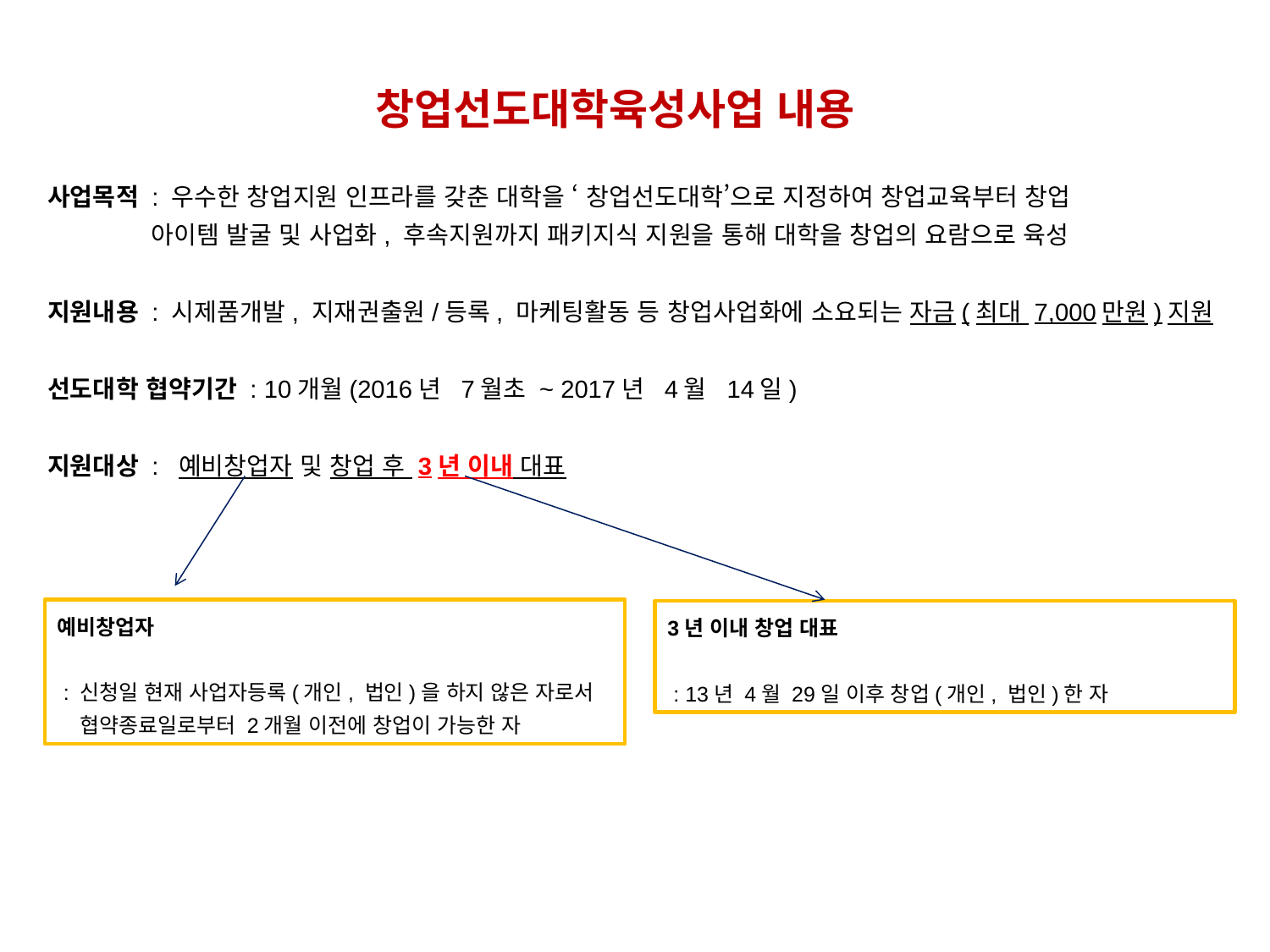

창업선도대학육성사업 내용
사업목적 : 우수한 창업지원 인프라를 갖춘 대학을 ‘ 창업선도대학’으로 지정하여 창업교육부터 창업
              아이템 발굴 및 사업화, 후속지원까지 패키지식 지원을 통해 대학을 창업의 요람으로 육성

지원내용 : 시제품개발, 지재권출원/등록, 마케팅활동 등 창업사업화에 소요되는 자금(최대 7,000만원)지원

선도대학 협약기간 : 10개월(2016년  7월초 ~ 2017년  4월  14일)

지원대상 :  예비창업자 및 창업 후 3년 이내 대표

예비창업자

 : 신청일 현재 사업자등록(개인, 법인)을 하지 않은 자로서
   협약종료일로부터 2개월 이전에 창업이 가능한 자
3년 이내 창업 대표

 : 13년 4월 29일 이후 창업(개인, 법인)한 자